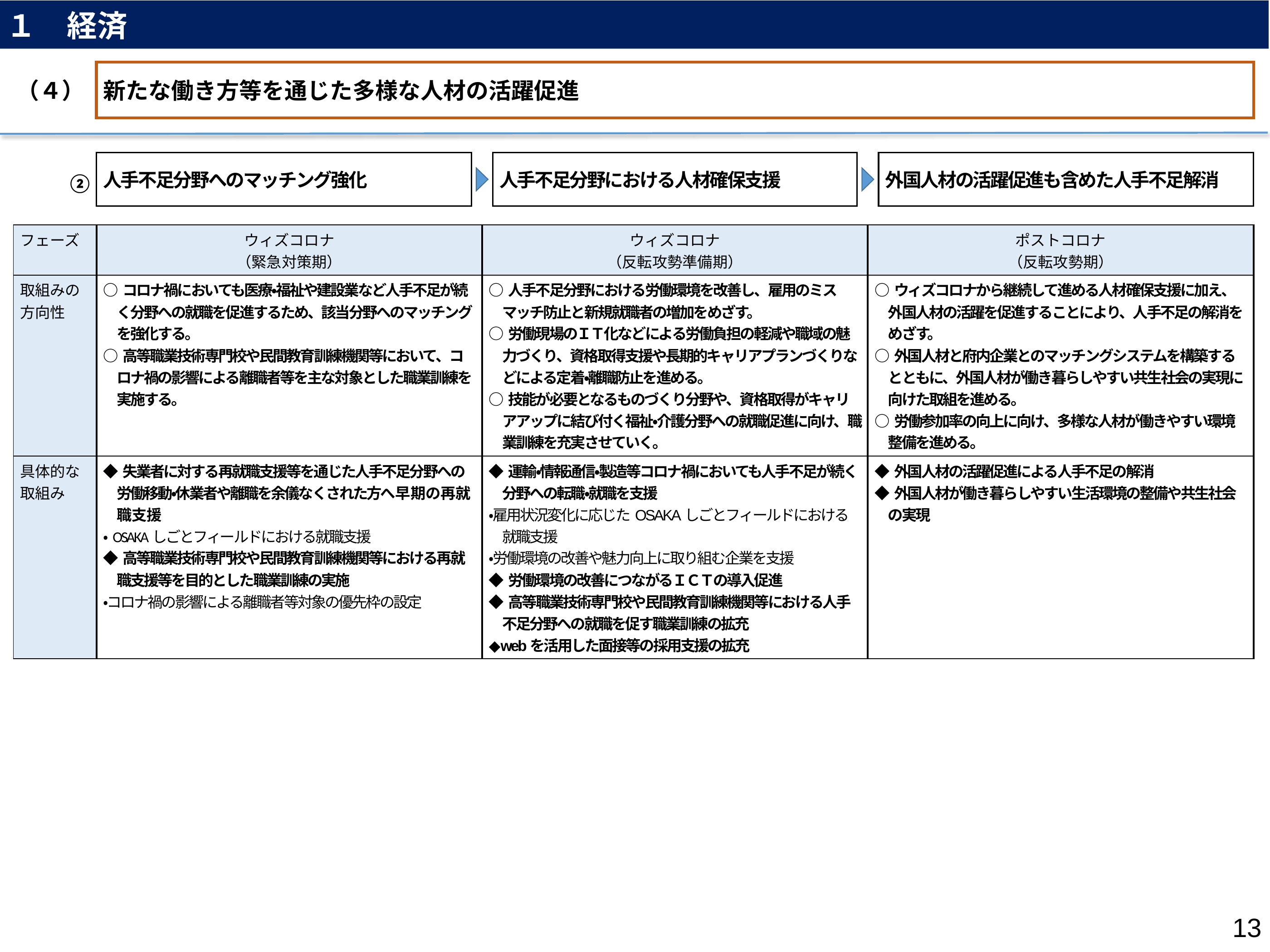

１　経済
（４）
新たな働き方等を通じた多様な人材の活躍促進
人手不足分野へのマッチング強化
人手不足分野における人材確保支援
外国人材の活躍促進も含めた人手不足解消
②

| フェーズ | ウィズコロナ （緊急対策期） | ウィズコロナ （反転攻勢準備期） | ポストコロナ （反転攻勢期） |
| --- | --- | --- | --- |
| 取組みの 方向性 | ○コロナ禍においても医療・福祉や建設業など人手不足が続く分野への就職を促進するため、該当分野へのマッチングを強化する。 ○高等職業技術専門校や民間教育訓練機関等において、コロナ禍の影響による離職者等を主な対象とした職業訓練を実施する。 | ○人手不足分野における労働環境を改善し、雇用のミスマッチ防止と新規就職者の増加をめざす。 ○労働現場のＩＴ化などによる労働負担の軽減や職域の魅力づくり、資格取得支援や長期的キャリアプランづくりなどによる定着・離職防止を進める。 ○技能が必要となるものづくり分野や、資格取得がキャリアアップに結び付く福祉・介護分野への就職促進に向け、職業訓練を充実させていく。 | ○ウィズコロナから継続して進める人材確保支援に加え、外国人材の活躍を促進することにより、人手不足の解消をめざす。 ○外国人材と府内企業とのマッチングシステムを構築するとともに、外国人材が働き暮らしやすい共生社会の実現に向けた取組を進める。 ○労働参加率の向上に向け、多様な人材が働きやすい環境整備を進める。 |
| 具体的な 取組み | ◆失業者に対する再就職支援等を通じた人手不足分野への労働移動・休業者や離職を余儀なくされた方へ早期の再就職支援 ・OSAKAしごとフィールドにおける就職支援 ◆高等職業技術専門校や民間教育訓練機関等における再就職支援等を目的とした職業訓練の実施 ・コロナ禍の影響による離職者等対象の優先枠の設定 | ◆運輸・情報通信・製造等コロナ禍においても人手不足が続く分野への転職・就職を支援 ・雇用状況変化に応じたOSAKAしごとフィールドにおける就職支援 ・労働環境の改善や魅力向上に取り組む企業を支援 ◆労働環境の改善につながるＩＣＴの導入促進 ◆高等職業技術専門校や民間教育訓練機関等における人手不足分野への就職を促す職業訓練の拡充 ◆webを活用した面接等の採用支援の拡充 | ◆外国人材の活躍促進による人手不足の解消 ◆外国人材が働き暮らしやすい生活環境の整備や共生社会の実現 |
13